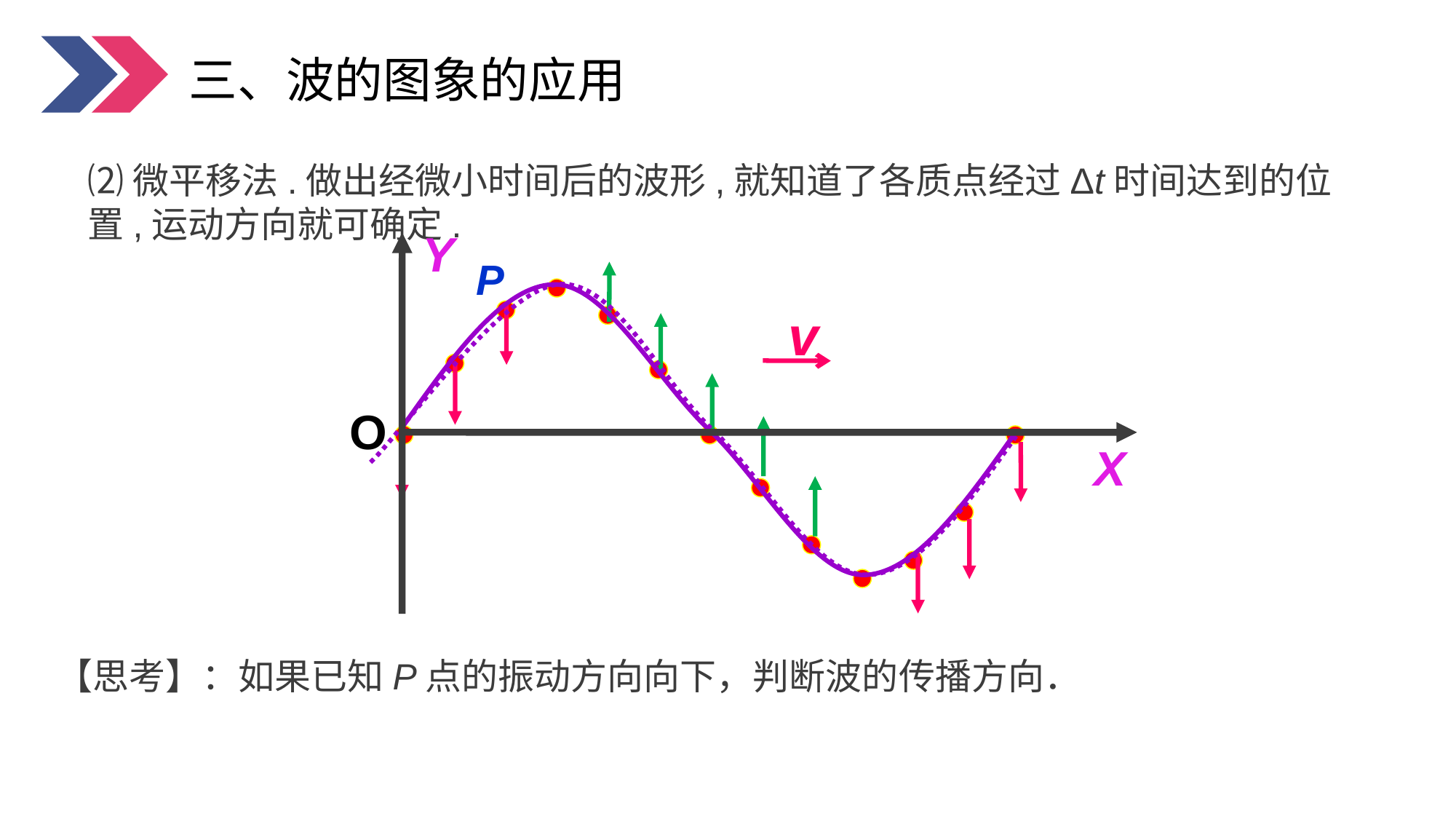

三、波的图象的应用
⑵微平移法.做出经微小时间后的波形,就知道了各质点经过Δt时间达到的位置,运动方向就可确定.
Y

O
X

v
P

【思考】：如果已知P点的振动方向向下，判断波的传播方向．